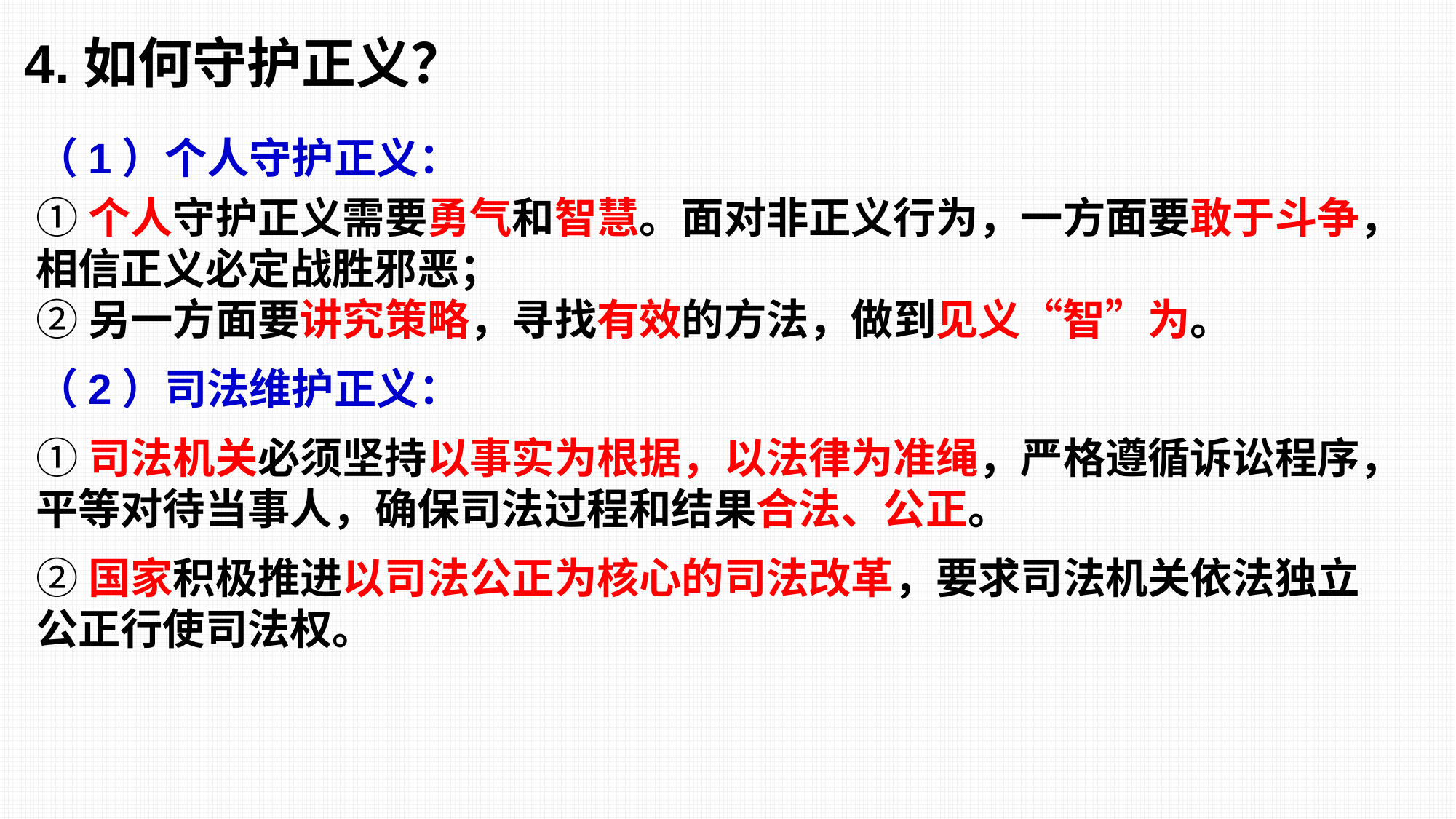

4.如何守护正义？
（1）个人守护正义：
①个人守护正义需要勇气和智慧。面对非正义行为，一方面要敢于斗争，相信正义必定战胜邪恶；
②另一方面要讲究策略，寻找有效的方法，做到见义“智”为。
（2）司法维护正义：
①司法机关必须坚持以事实为根据，以法律为准绳，严格遵循诉讼程序，平等对待当事人，确保司法过程和结果合法、公正。
②国家积极推进以司法公正为核心的司法改革，要求司法机关依法独立公正行使司法权。